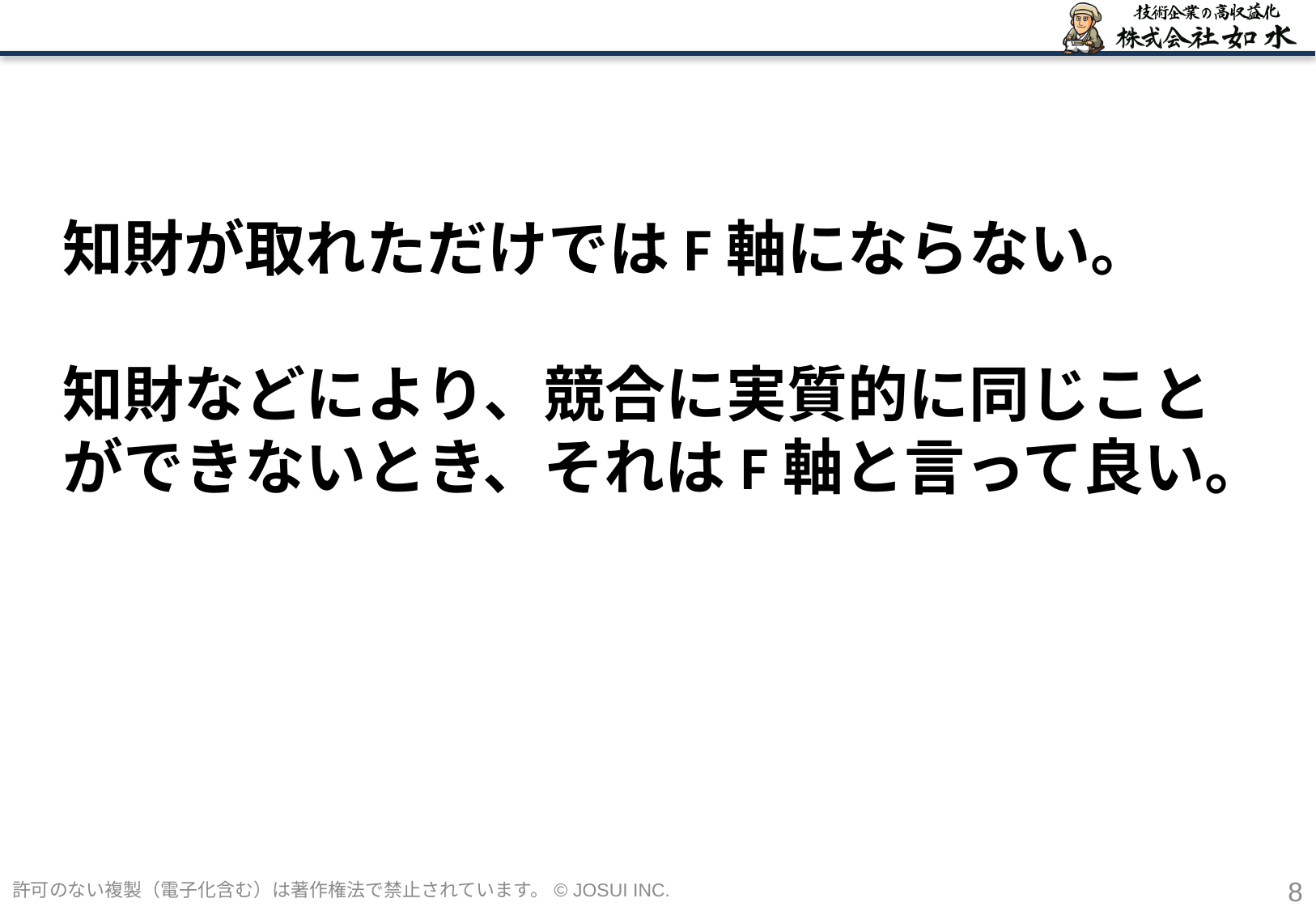

#
知財が取れただけではF軸にならない。

知財などにより、競合に実質的に同じことができないとき、それはF軸と言って良い。
許可のない複製（電子化含む）は著作権法で禁止されています。© JOSUI INC.
8